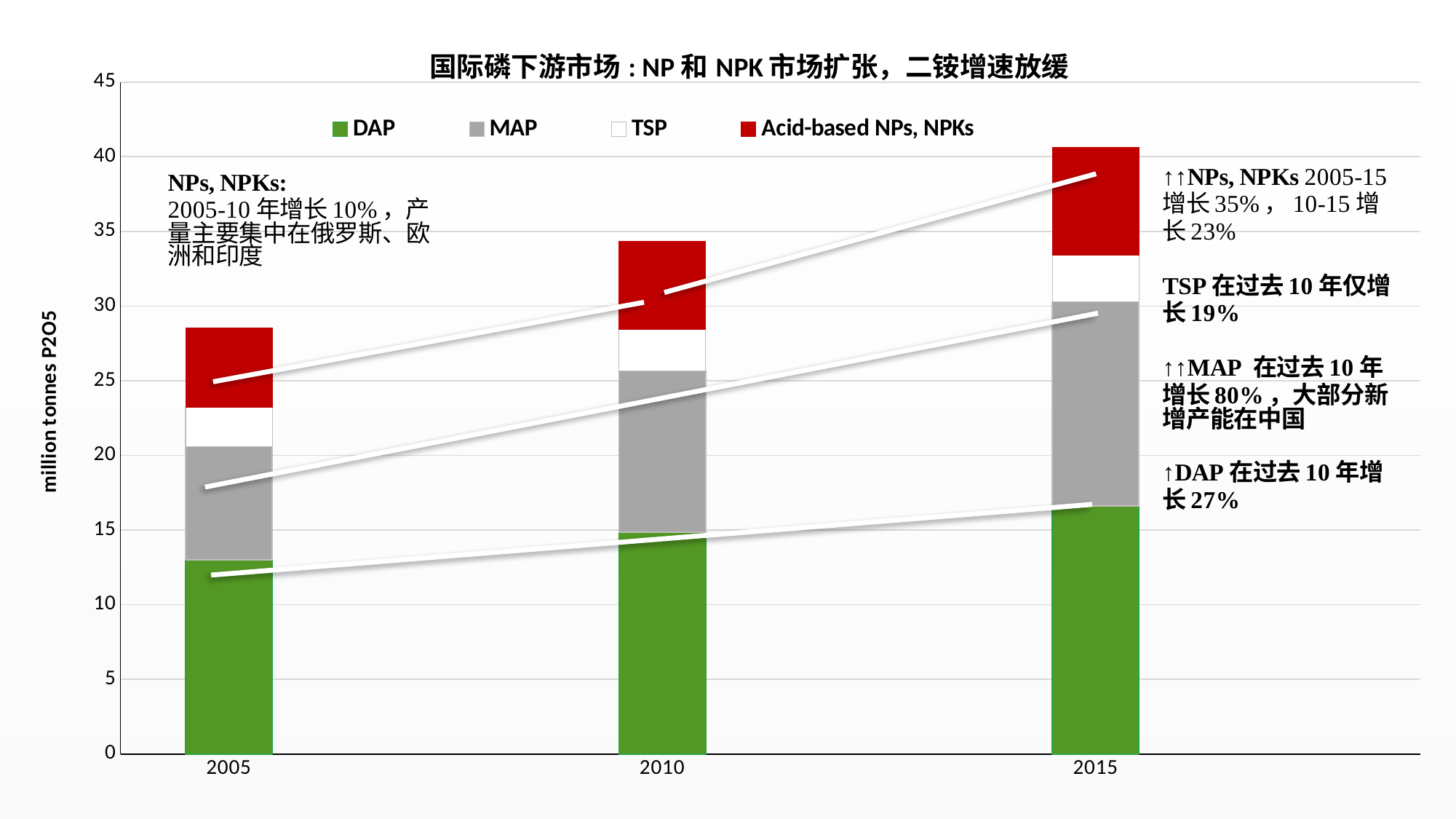

### Chart: 国际磷下游市场: NP和NPK市场扩张，二铵增速放缓

| Category | DAP | MAP | TSP | Acid-based NPs, NPKs |
|---|---|---|---|---|
| 2005 | 13.0 | 7.6 | 2.6 | 5.35 |
|  | None | None | None | None |
| 2010 | 14.870000000000003 | 10.8 | 2.7800000000000002 | 5.87 |
|  | None | None | None | None |
| 2015 | 16.6 | 13.7 | 3.1 | 7.23 |
|  | None | None | None | None |